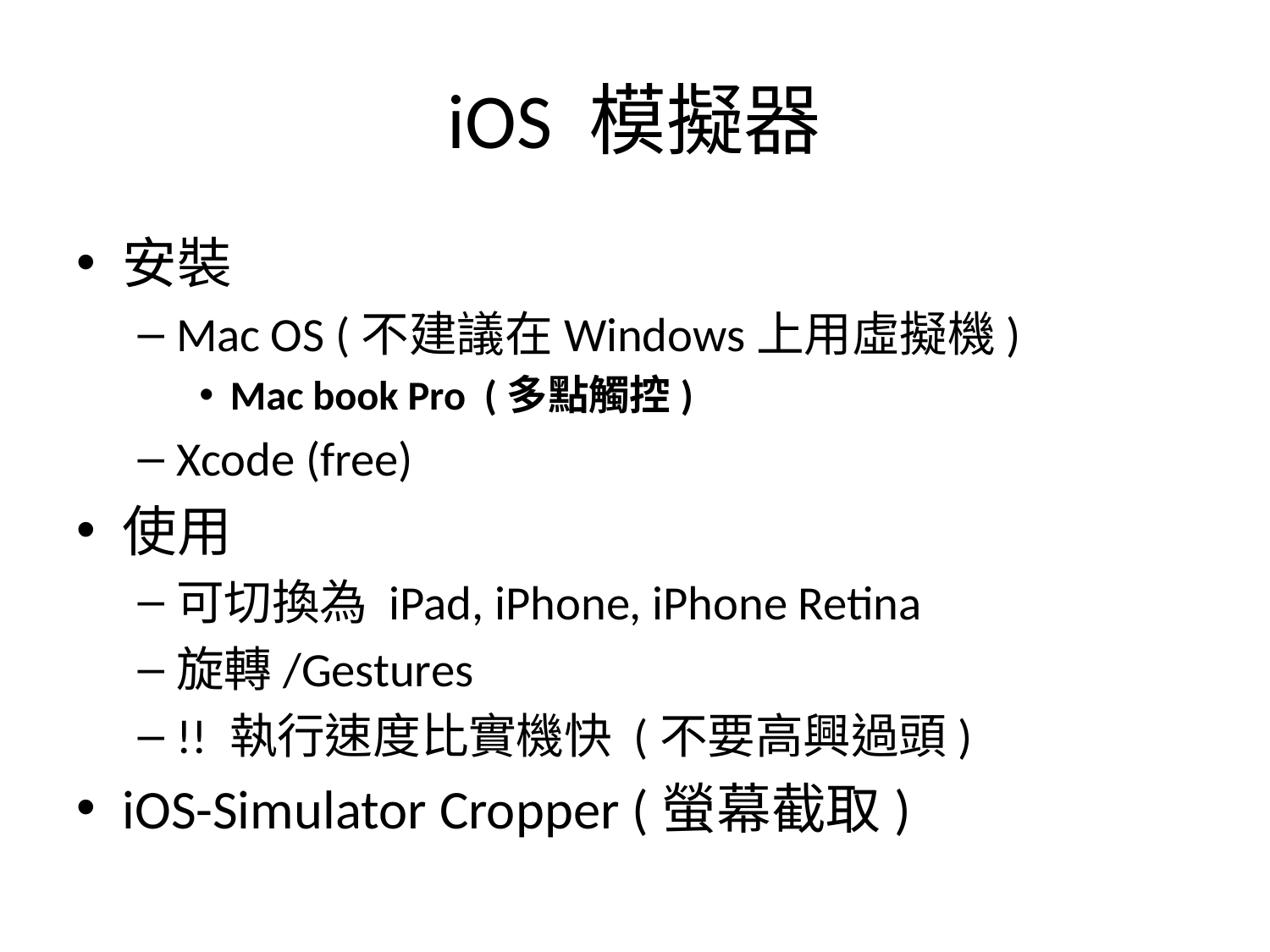

# iOS 模擬器
安裝
Mac OS (不建議在Windows上用虛擬機)
Mac book Pro  (多點觸控)
Xcode (free)
使用
可切換為 iPad, iPhone, iPhone Retina
旋轉/Gestures
!! 執行速度比實機快 (不要高興過頭)
iOS-Simulator Cropper (螢幕截取)